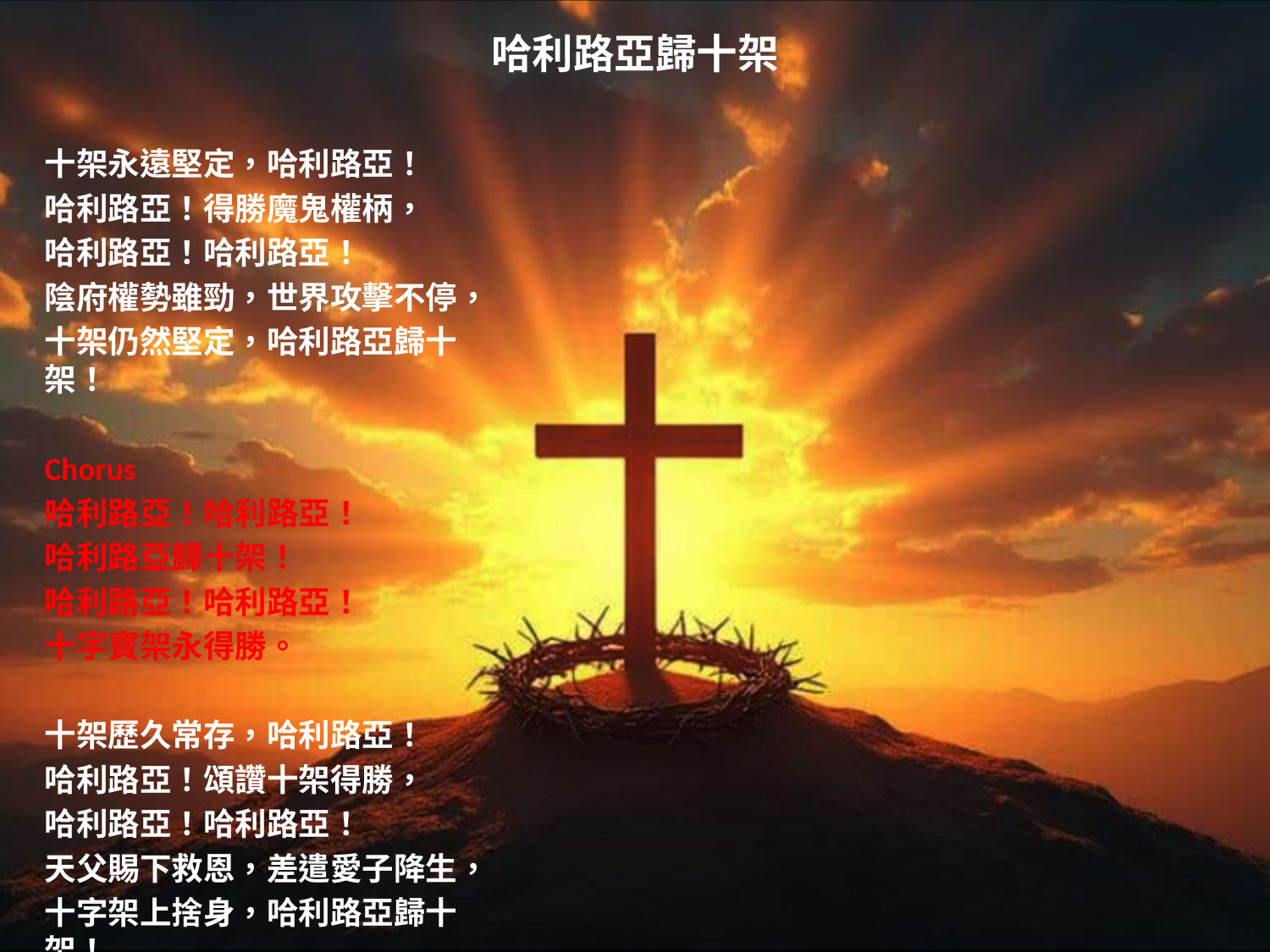

# 哈利路亞歸十架
十架永遠堅定，哈利路亞！
哈利路亞！得勝魔鬼權柄，
哈利路亞！哈利路亞！
陰府權勢雖勁，世界攻擊不停，
十架仍然堅定，哈利路亞歸十架！

Chorus
哈利路亞！哈利路亞！
哈利路亞歸十架！
哈利路亞！哈利路亞！
十字寳架永得勝。

十架歷久常存，哈利路亞！
哈利路亞！頌讚十架得勝，
哈利路亞！哈利路亞！
天父賜下救恩，差遣愛子降生，
十字架上捨身，哈利路亞歸十架！